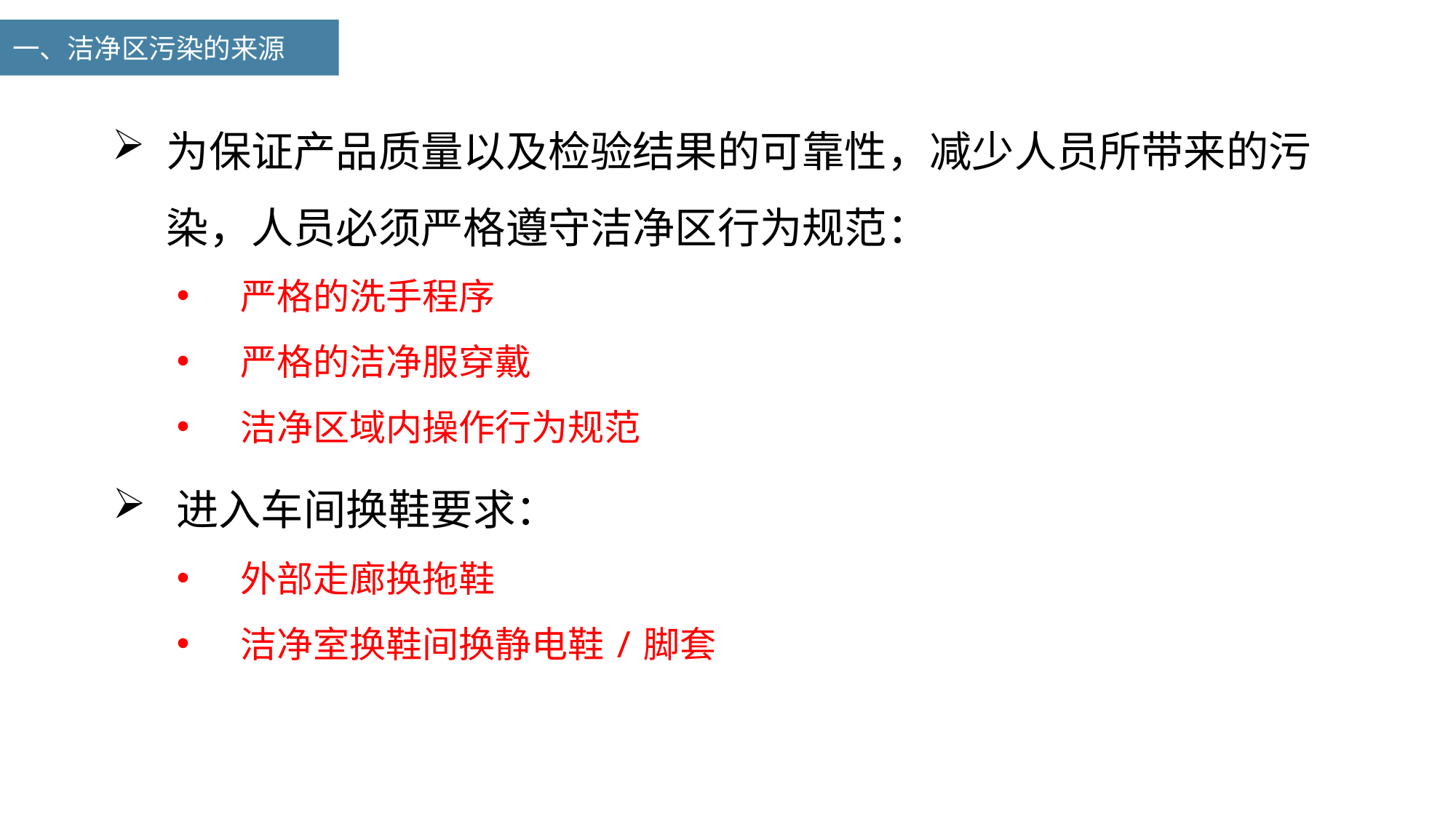

一、洁净区污染的来源
为保证产品质量以及检验结果的可靠性，减少人员所带来的污染，人员必须严格遵守洁净区行为规范：
严格的洗手程序
严格的洁净服穿戴
洁净区域内操作行为规范
进入车间换鞋要求：
外部走廊换拖鞋
洁净室换鞋间换静电鞋/脚套